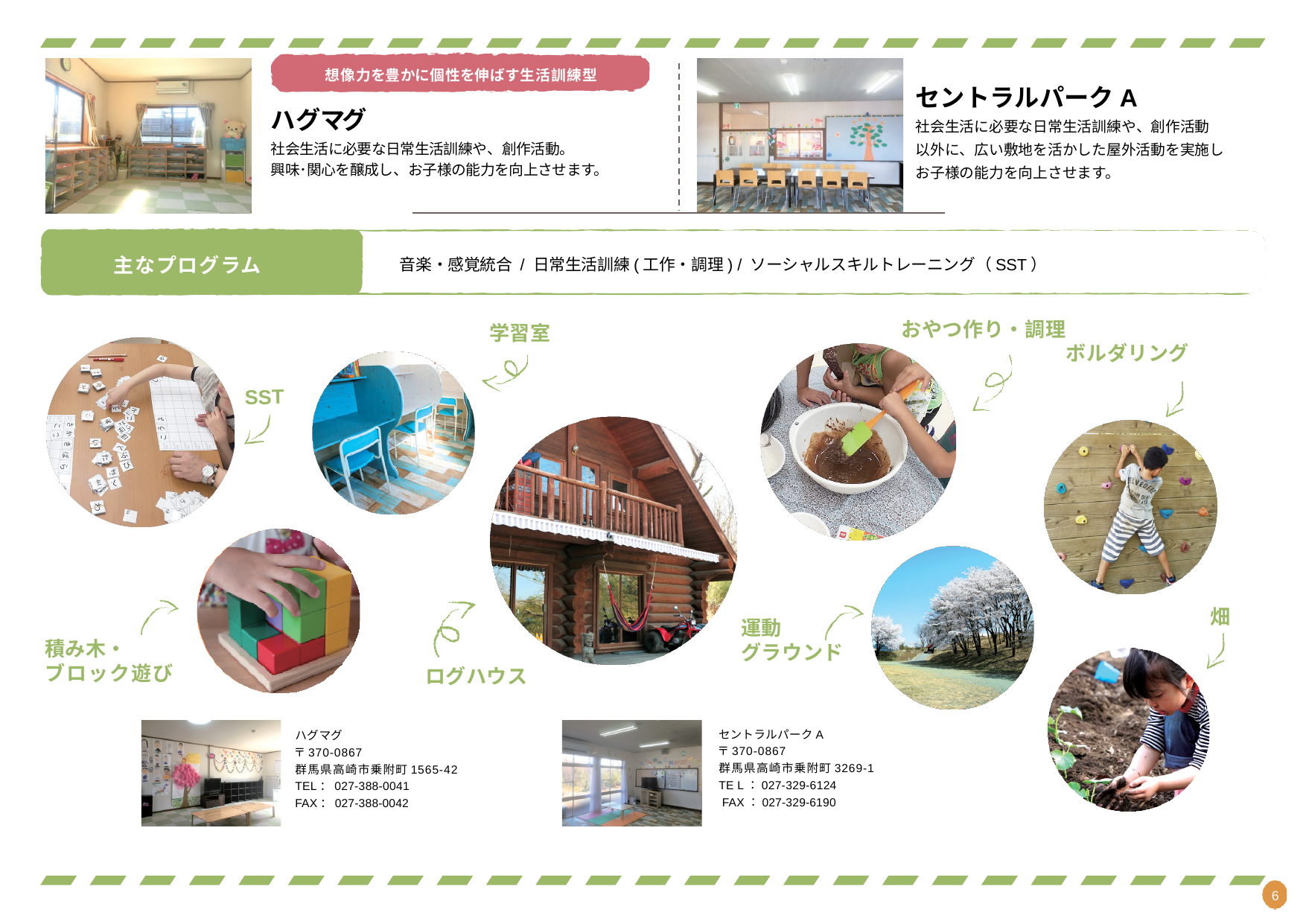

想像力を豊かに個性を伸ばす生活訓練型
セントラルパークA
社会生活に必要な日常生活訓練や、創作活動
以外に、広い敷地を活かした屋外活動を実施し
お子様の能力を向上させます。
ハグマグ
社会生活に必要な日常生活訓練や、創作活動。
興味･関心を醸成し、お子様の能力を向上させます。

主なプログラム
音楽・感覚統合 / 日常生活訓練(工作・調理) / ソーシャルスキルトレーニング（SST）
おやつ作り・調理
ボルダリング
学習室

SST

畑

運動
グラウンド

積み木・
ブロック遊び

ログハウス

セントラルパークA
〒370-0867
群馬県高崎市乗附町3269-1
TE L：027-329-6124
 FAX：027-329-6190
ハグマグ
〒370-0867
群馬県高崎市乗附町1565-42
TEL：027-388-0041
FAX：027-388-0042

6